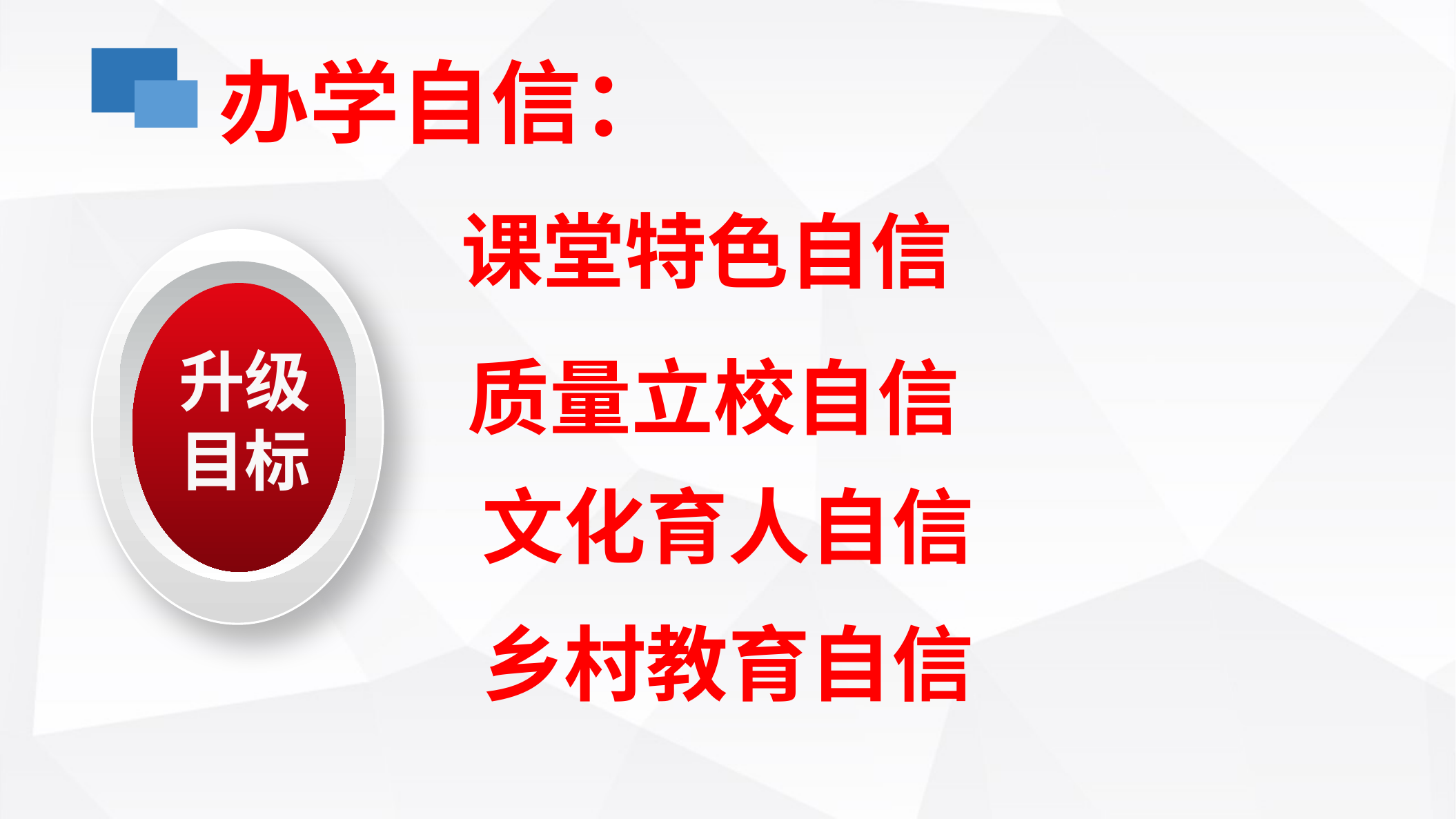

办学自信：

      课堂特色自信

升级
目标

    质量立校自信
   文化育人自信
   乡村教育自信